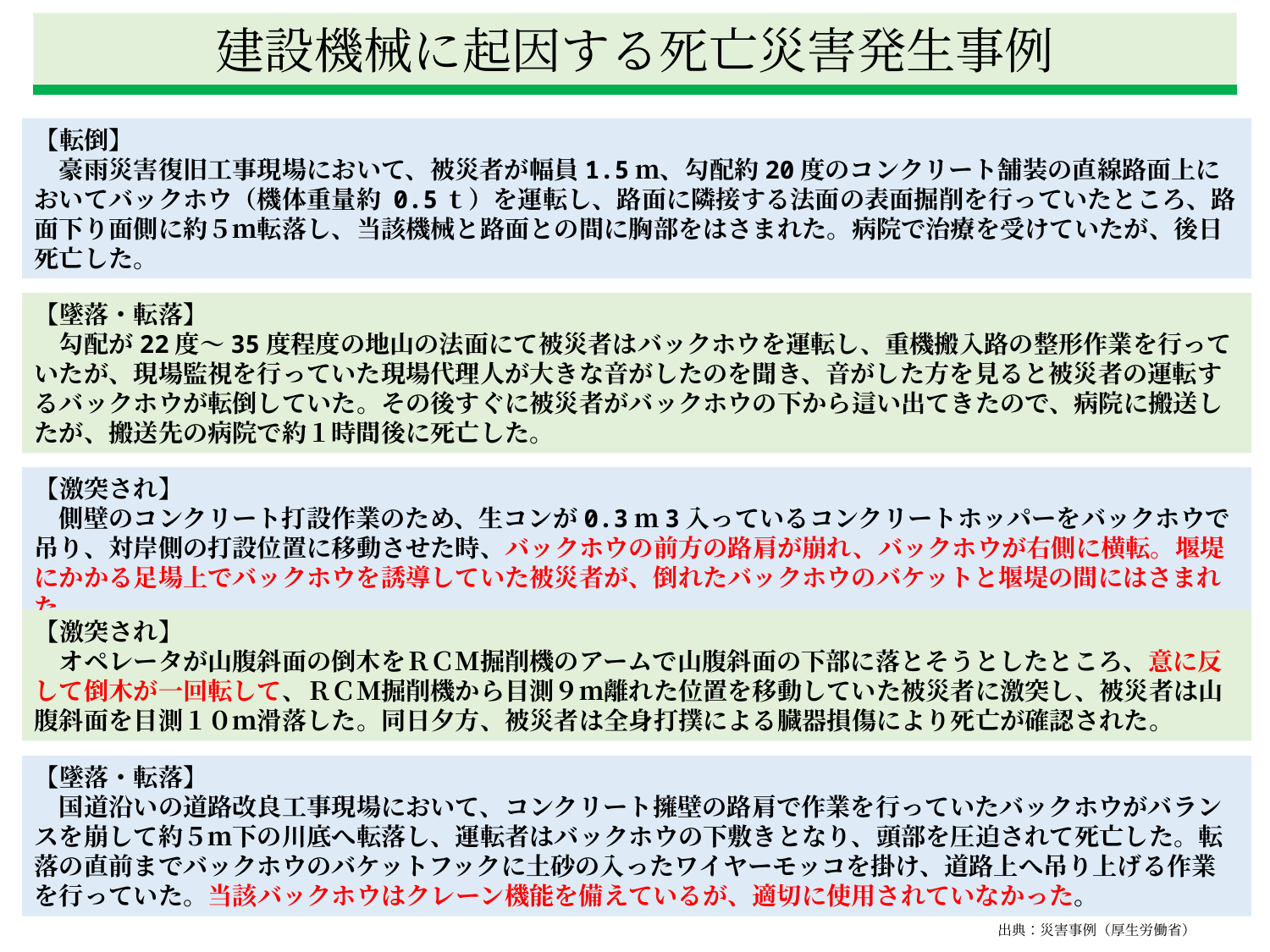

建設機械に起因する死亡災害発生事例
【転倒】
　豪雨災害復旧工事現場において、被災者が幅員1.5ｍ、勾配約20度のコンクリート舗装の直線路面上においてバックホウ（機体重量約 0.5ｔ）を運転し、路面に隣接する法面の表面掘削を行っていたところ、路面下り面側に約５ｍ転落し、当該機械と路面との間に胸部をはさまれた。病院で治療を受けていたが、後日死亡した。
【墜落・転落】
　勾配が22度～35度程度の地山の法面にて被災者はバックホウを運転し、重機搬入路の整形作業を行っていたが、現場監視を行っていた現場代理人が大きな音がしたのを聞き、音がした方を見ると被災者の運転するバックホウが転倒していた。その後すぐに被災者がバックホウの下から這い出てきたので、病院に搬送したが、搬送先の病院で約１時間後に死亡した。
【激突され】
　側壁のコンクリート打設作業のため、生コンが0.3ｍ3入っているコンクリートホッパーをバックホウで吊り、対岸側の打設位置に移動させた時、バックホウの前方の路肩が崩れ、バックホウが右側に横転。堰堤にかかる足場上でバックホウを誘導していた被災者が、倒れたバックホウのバケットと堰堤の間にはさまれた。
【激突され】
　オペレータが山腹斜面の倒木をＲＣＭ掘削機のアームで山腹斜面の下部に落とそうとしたところ、意に反して倒木が一回転して、ＲＣＭ掘削機から目測９ｍ離れた位置を移動していた被災者に激突し、被災者は山腹斜面を目測１０ｍ滑落した。同日夕方、被災者は全身打撲による臓器損傷により死亡が確認された。
【墜落・転落】
　国道沿いの道路改良工事現場において、コンクリート擁壁の路肩で作業を行っていたバックホウがバランスを崩して約５ｍ下の川底へ転落し、運転者はバックホウの下敷きとなり、頭部を圧迫されて死亡した。転落の直前までバックホウのバケットフックに土砂の入ったワイヤーモッコを掛け、道路上へ吊り上げる作業を行っていた。当該バックホウはクレーン機能を備えているが、適切に使用されていなかった。
出典：災害事例（厚生労働省）